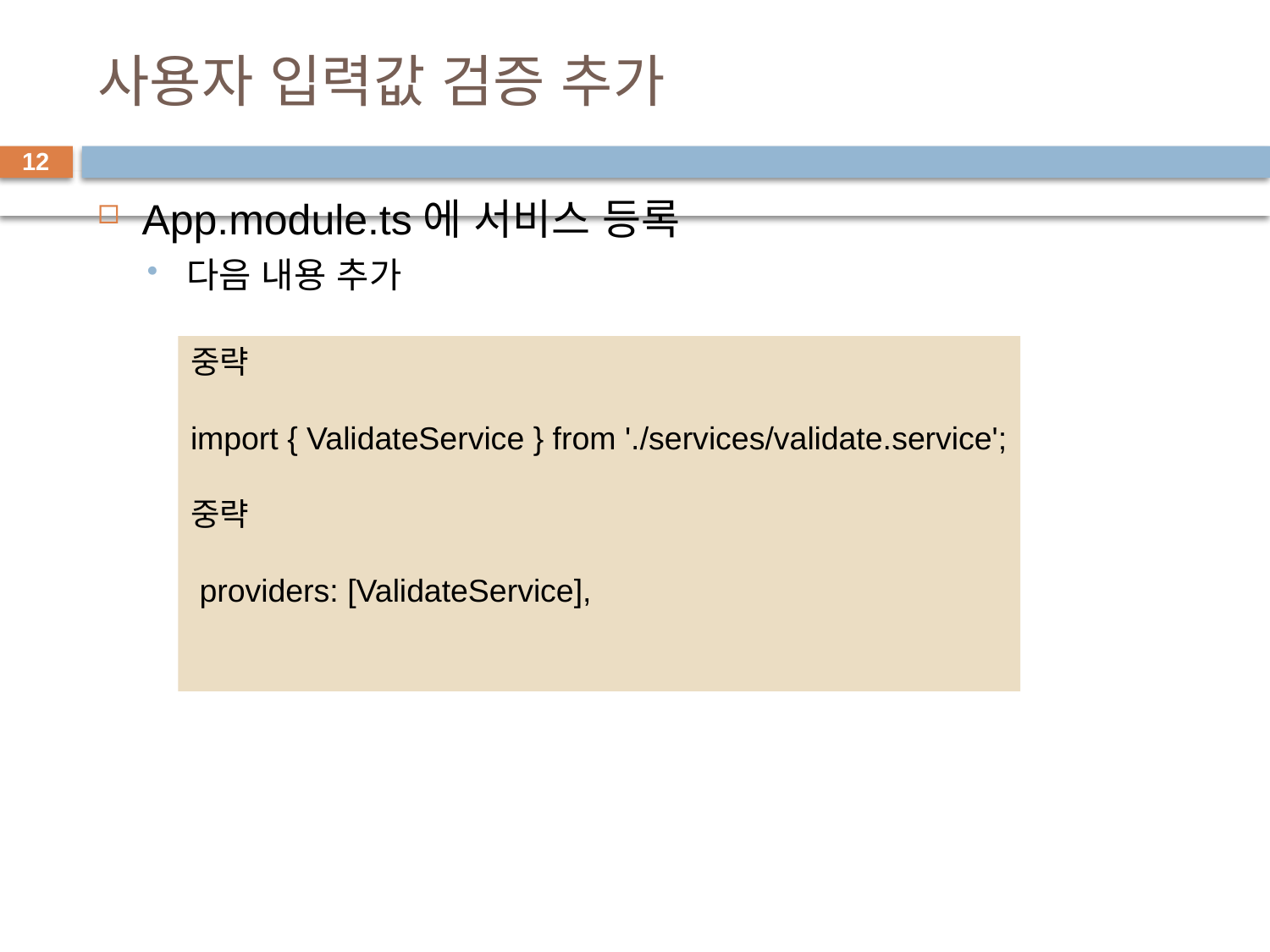

# 사용자 입력값 검증 추가
12
App.module.ts에 서비스 등록
다음 내용 추가
중략

import { ValidateService } from './services/validate.service';

중략

 providers: [ValidateService],